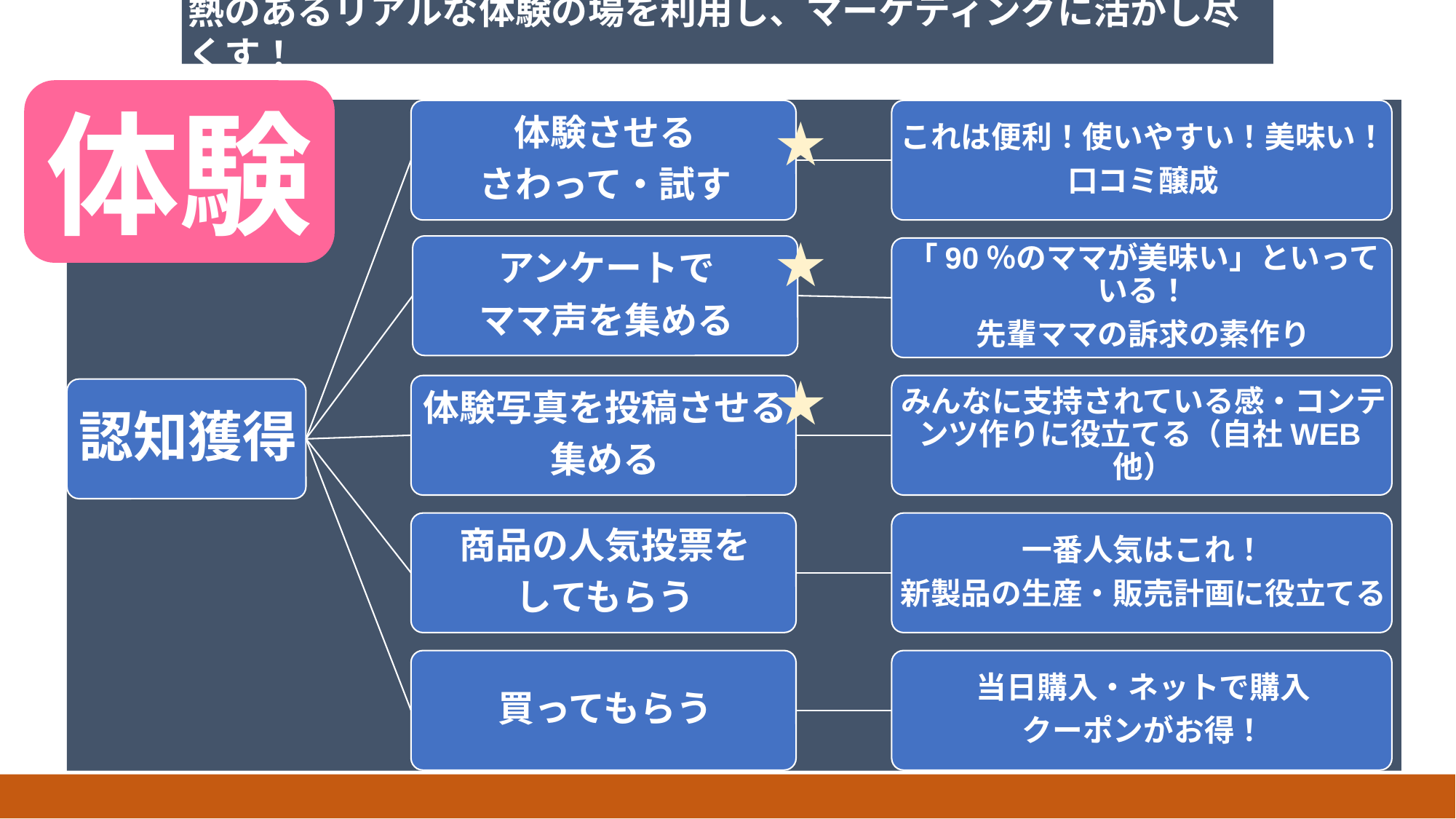

熱のあるリアルな体験の場を利用し、マーケティングに活かし尽くす！
体験
認知獲得

体験させる
さわって・試す

これは便利！使いやすい！美味い！
口コミ醸成

アンケートで
ママ声を集める

「90％のママが美味い」といっている！
先輩ママの訴求の素作り

体験写真を投稿させる
集める

みんなに支持されている感・コンテンツ作りに役立てる（自社WEB他）

商品の人気投票を
してもらう

一番人気はこれ！
新製品の生産・販売計画に役立てる

買ってもらう

当日購入・ネットで購入
クーポンがお得！
★
★
★
14